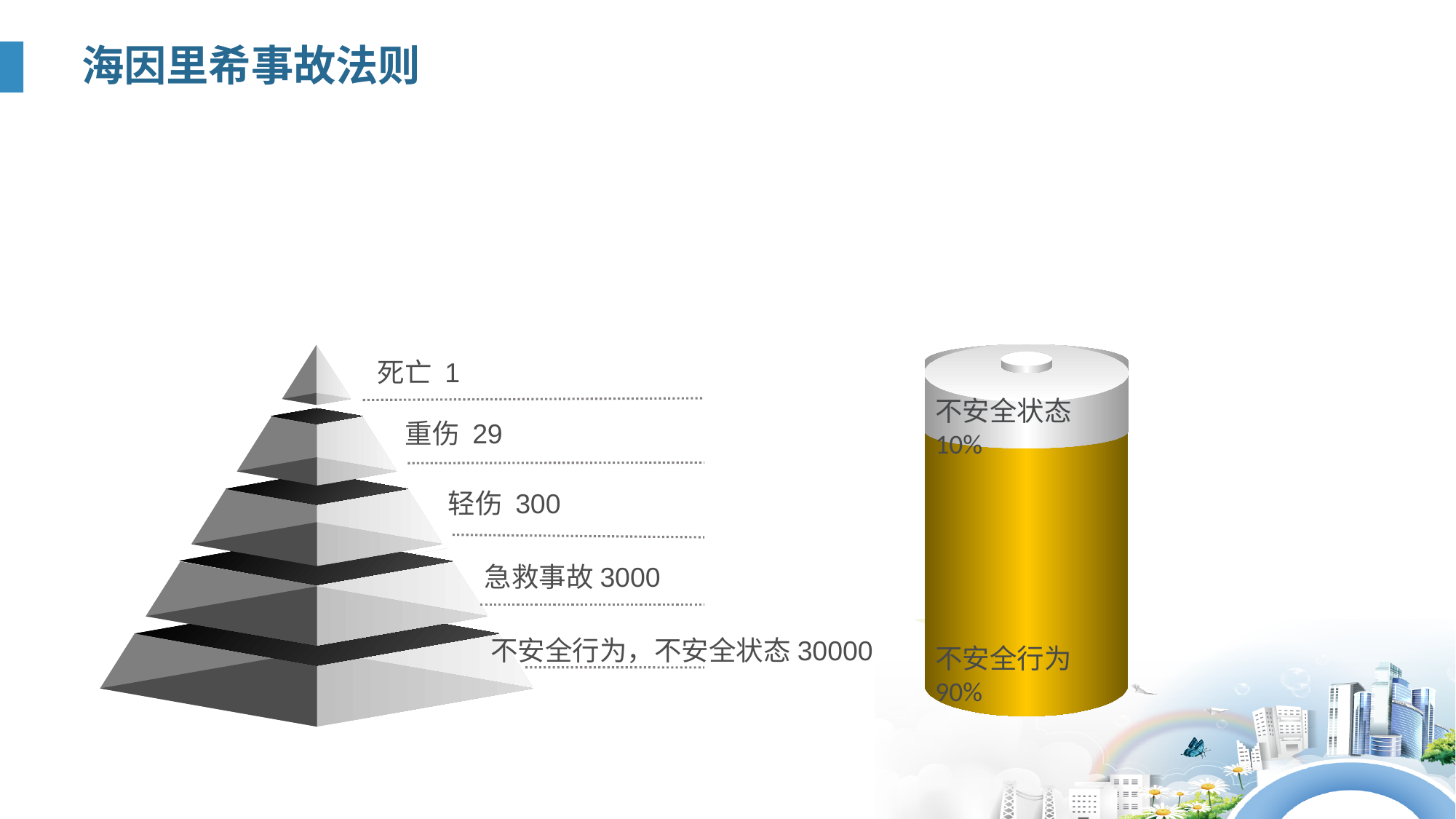

海因里希事故法则

死亡 1

不安全状态10%

重伤 29

轻伤 300

急救事故3000

不安全行为，不安全状态30000

不安全行为90%